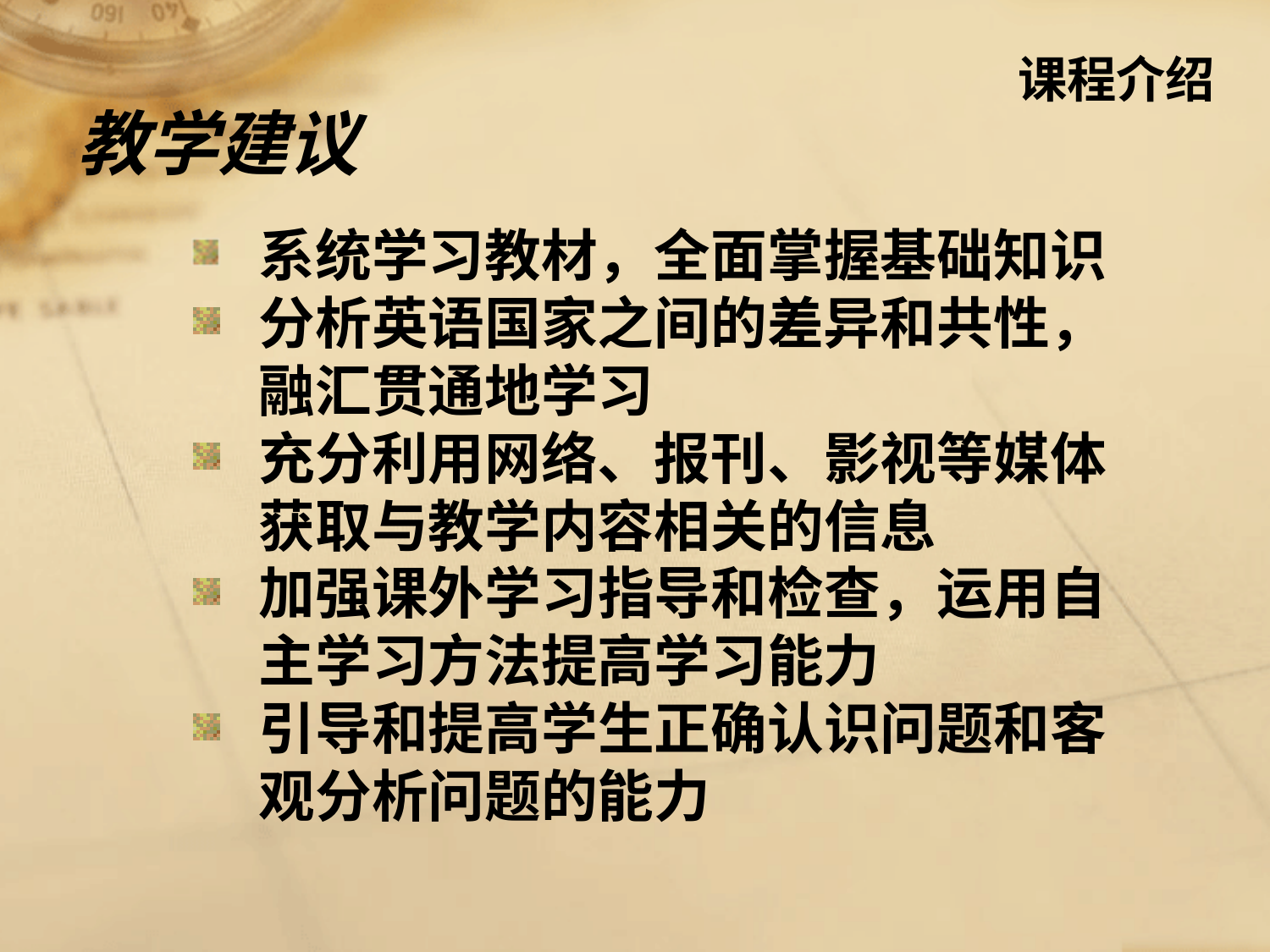

# 课程介绍
教学建议
系统学习教材，全面掌握基础知识
分析英语国家之间的差异和共性，融汇贯通地学习
充分利用网络、报刊、影视等媒体获取与教学内容相关的信息
加强课外学习指导和检查，运用自主学习方法提高学习能力
引导和提高学生正确认识问题和客观分析问题的能力